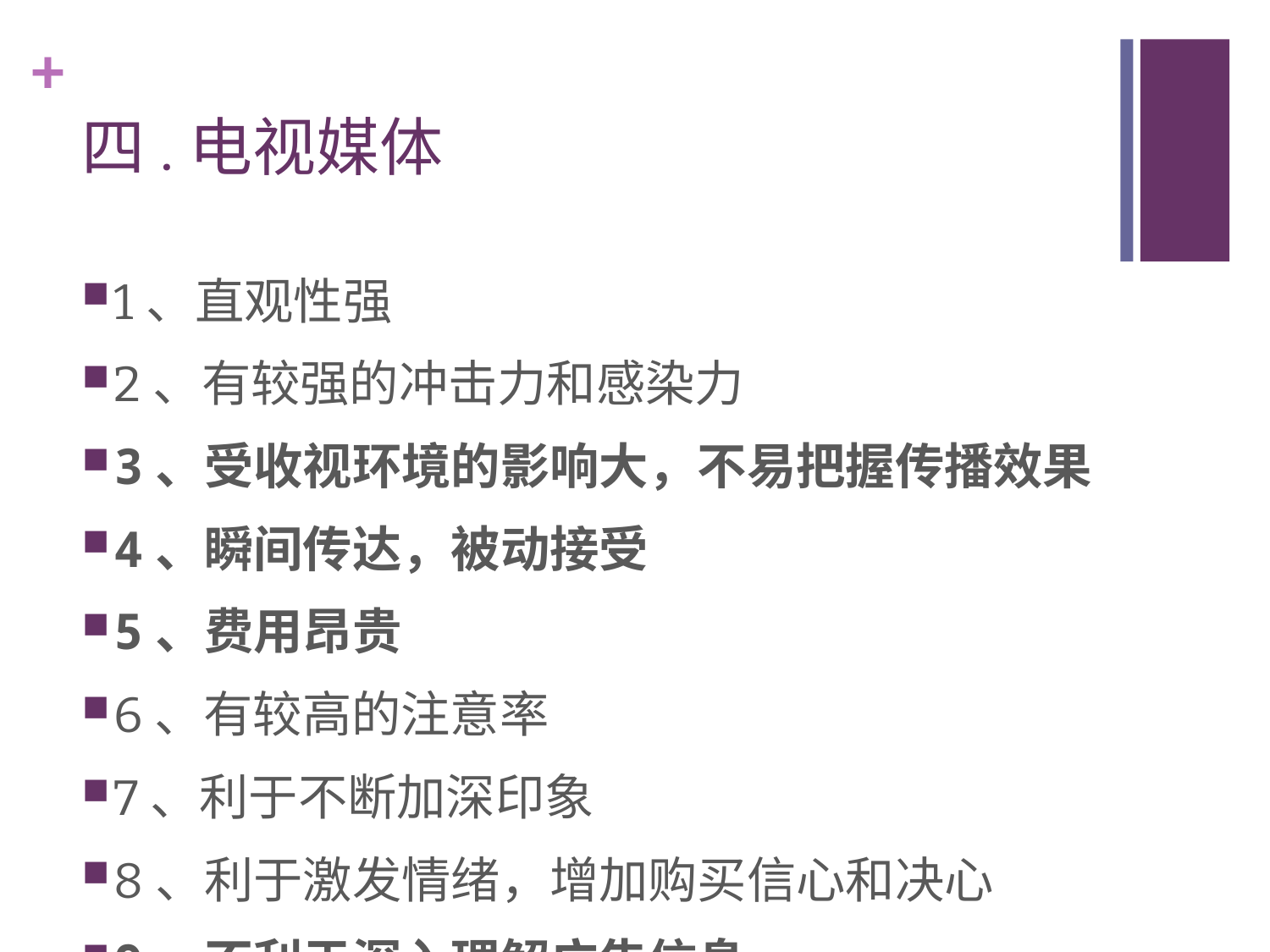

# 四.电视媒体
1、直观性强
2、有较强的冲击力和感染力
3、受收视环境的影响大，不易把握传播效果
4、瞬间传达，被动接受
5、费用昂贵
6、有较高的注意率
7、利于不断加深印象
8、利于激发情绪，增加购买信心和决心
9、不利于深入理解广告信息
10、容易产生抗拒情绪